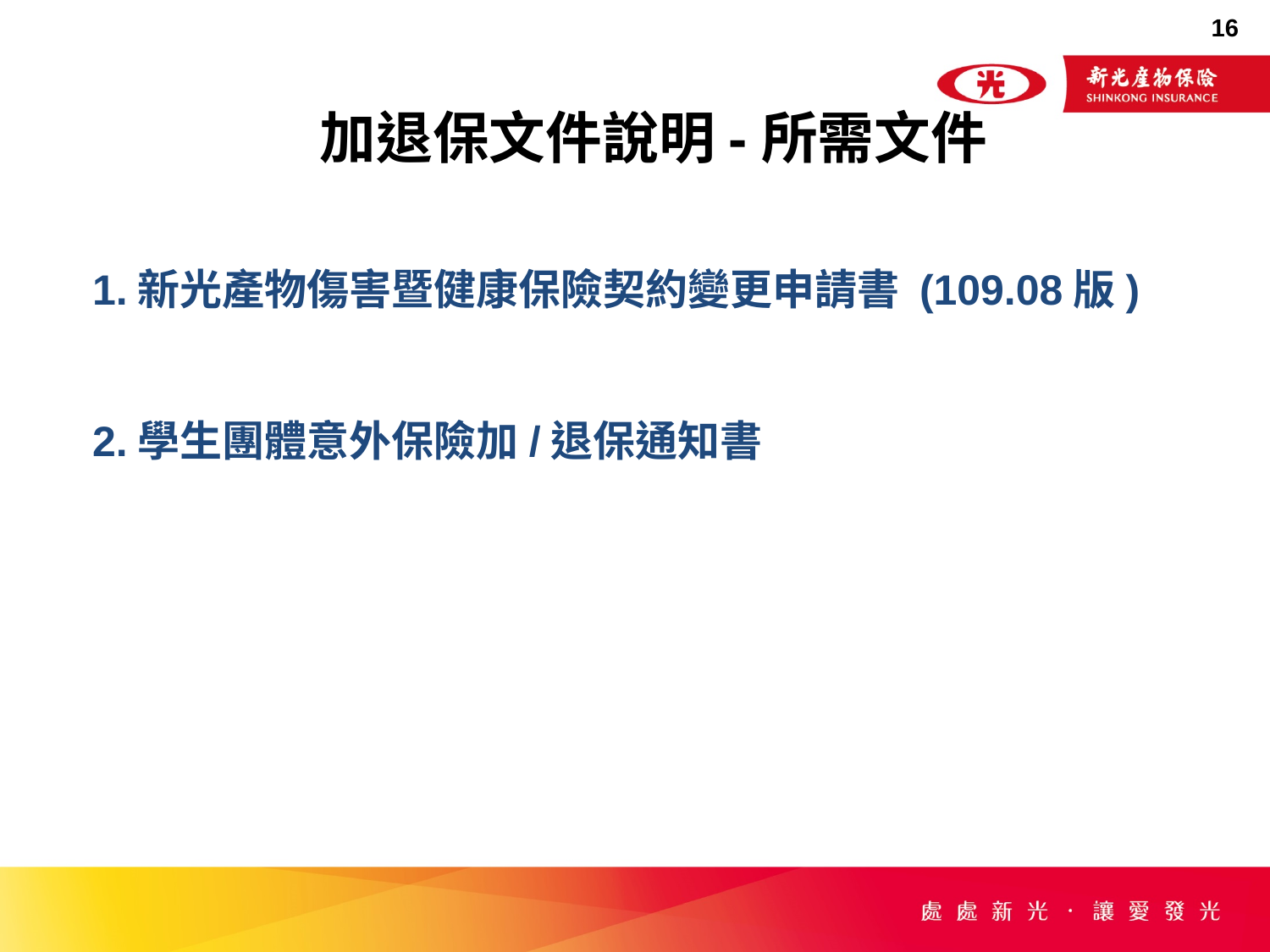

加退保文件說明-所需文件
1.新光產物傷害暨健康保險契約變更申請書 (109.08版)

2.學生團體意外保險加/退保通知書